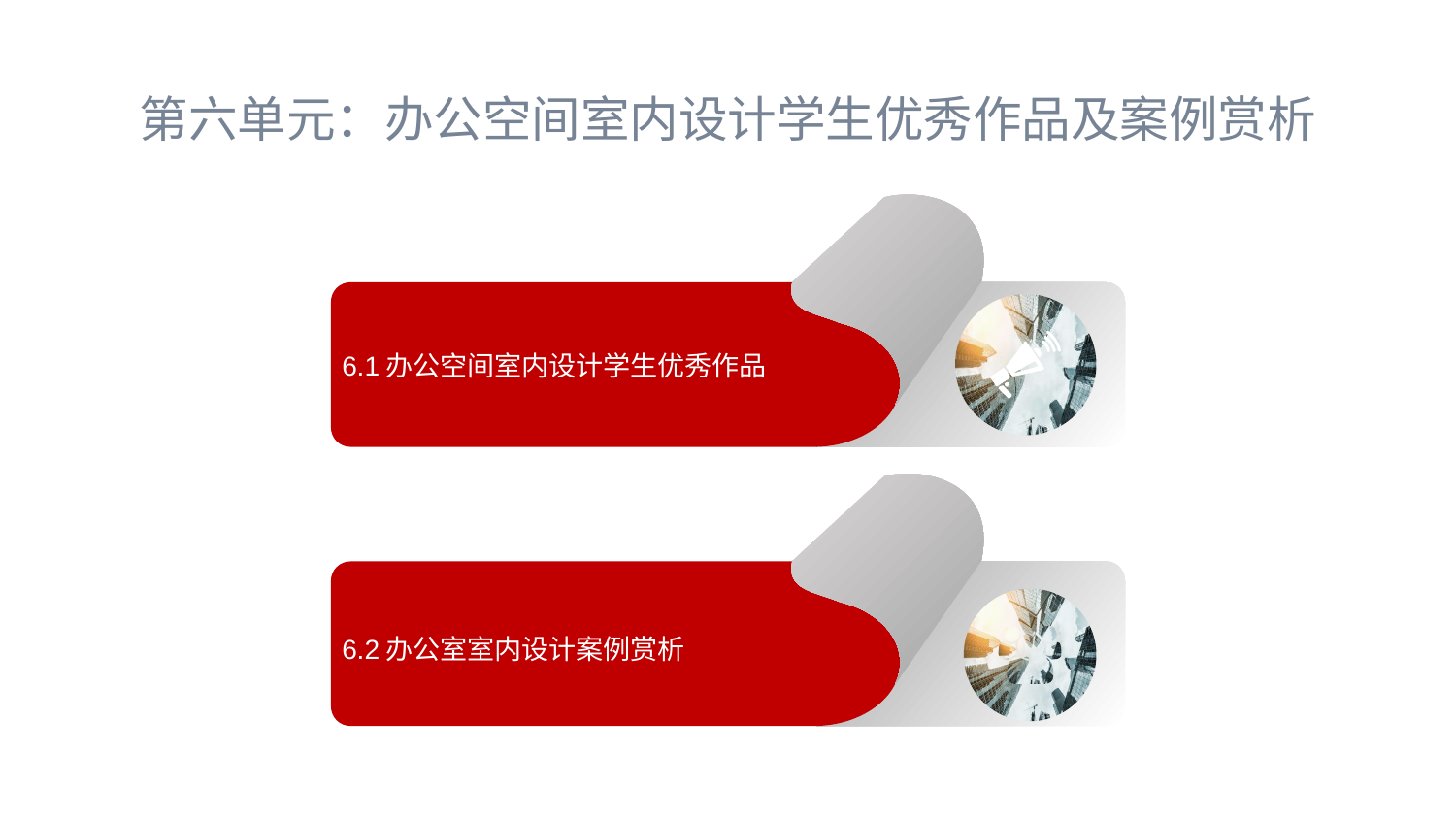

第六单元：办公空间室内设计学生优秀作品及案例赏析

LOREM
6.1办公空间室内设计学生优秀作品

LOREM
6.2办公室室内设计案例赏析